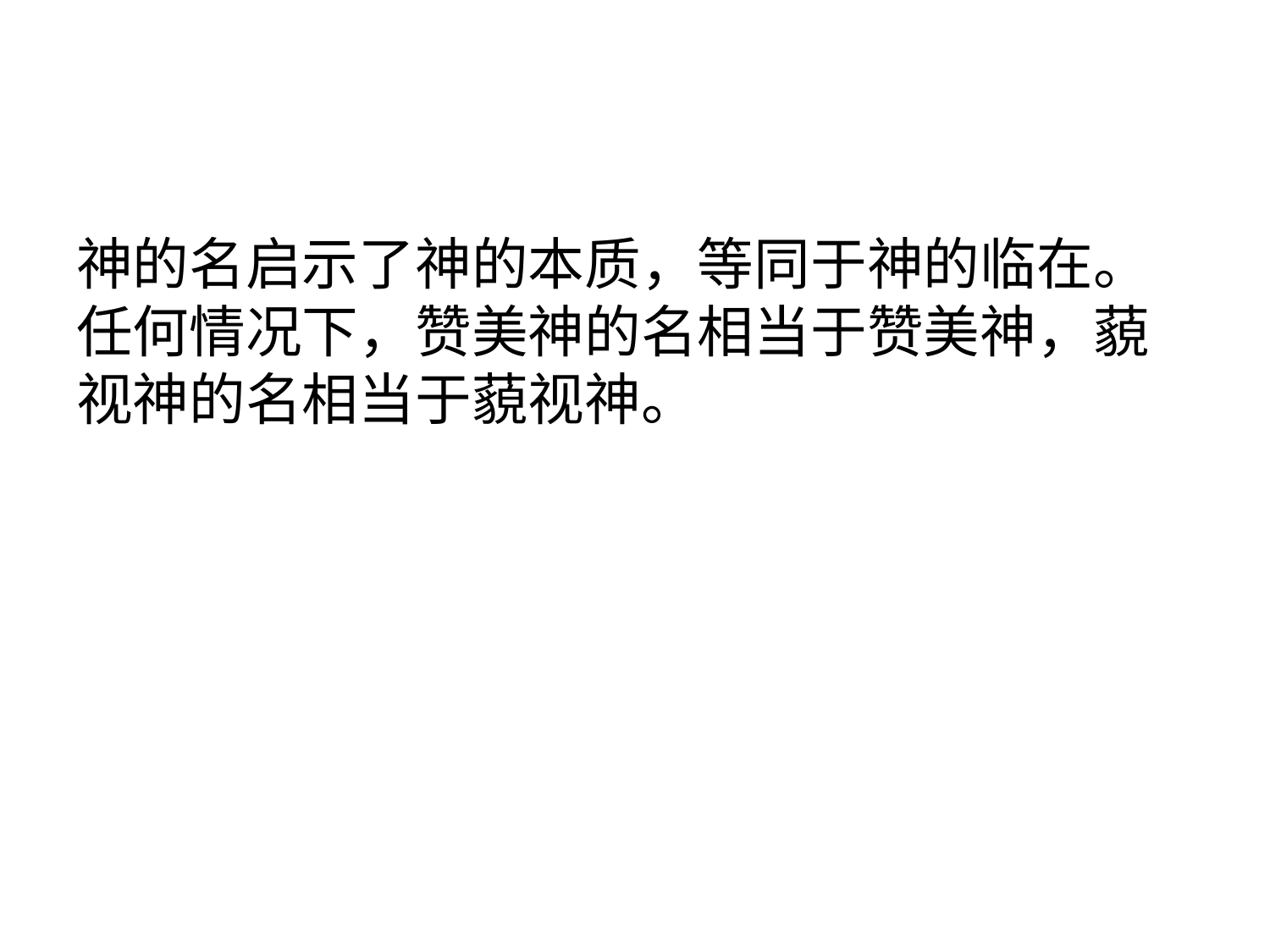

#
神的名启示了神的本质，等同于神的临在。任何情况下，赞美神的名相当于赞美神，藐视神的名相当于藐视神。